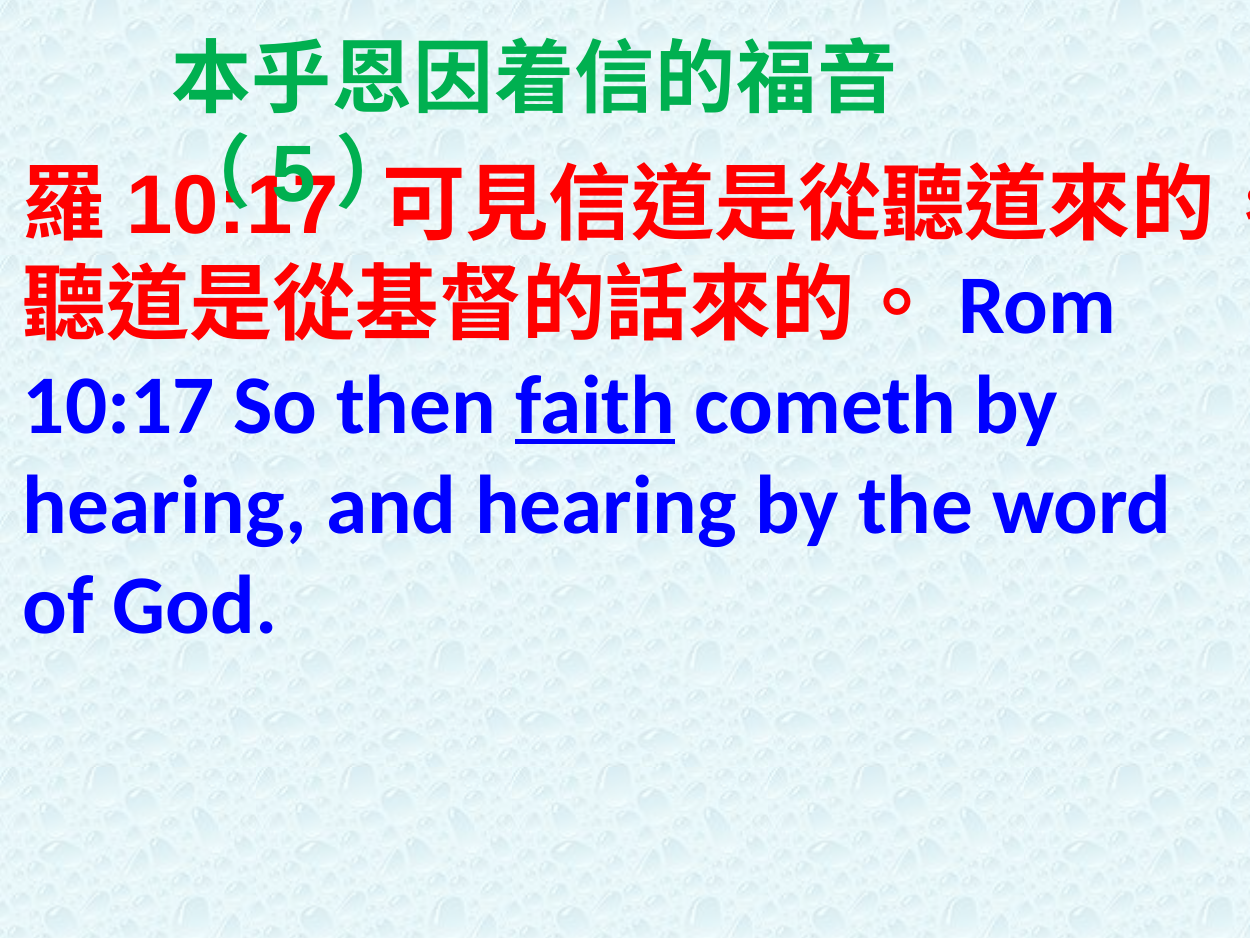

本乎恩因着信的福音（5）
羅10:17 可見信道是從聽道來的，聽道是從基督的話來的。Rom 10:17 So then faith cometh by hearing, and hearing by the word of God.